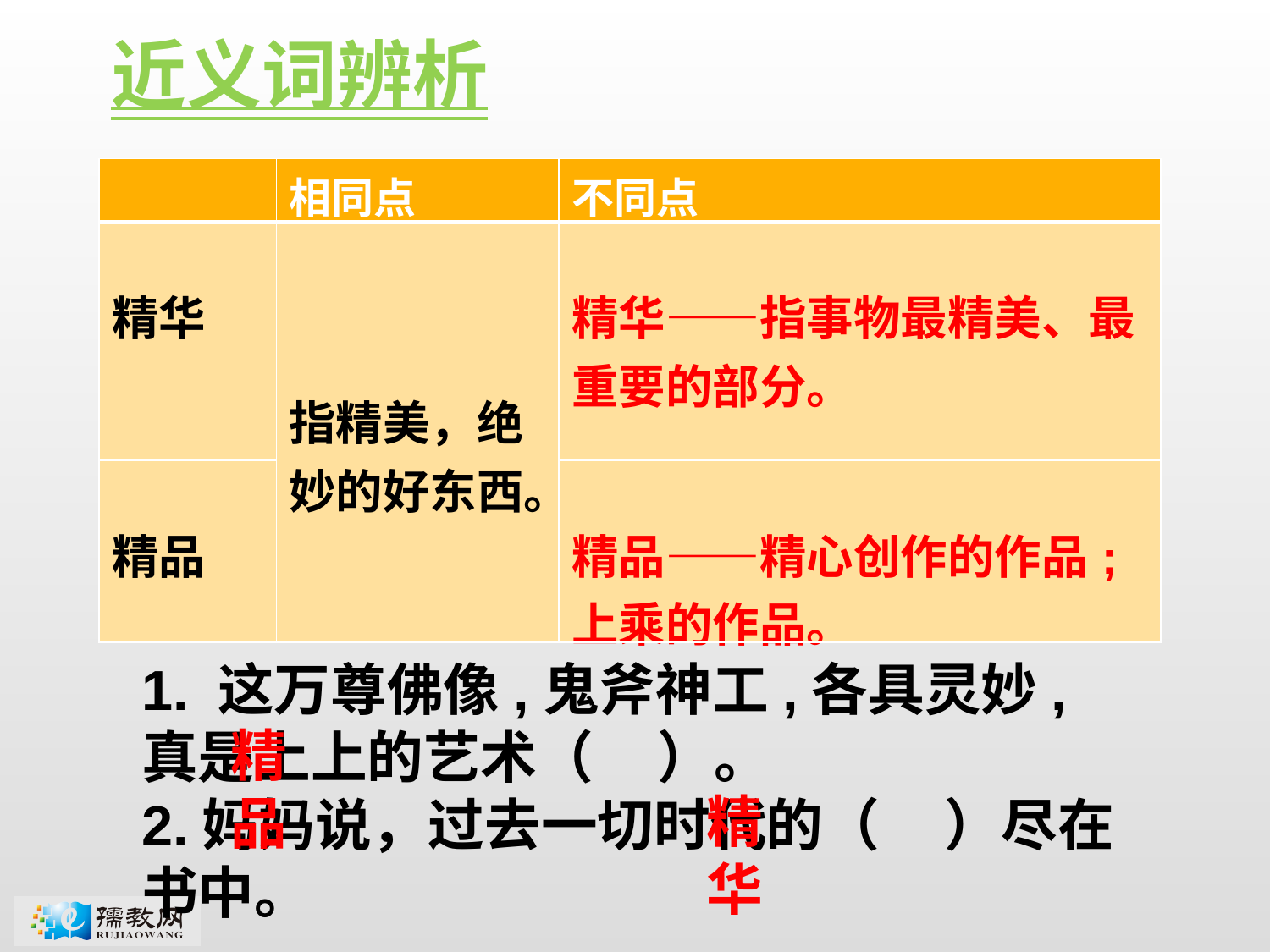

近义词辨析
|  | 相同点 | 不同点 |
| --- | --- | --- |
| 精华 | 指精美，绝妙的好东西。 | 精华——指事物最精美、最重要的部分。 |
| 精品 |  | 精品——精心创作的作品;上乘的作品。 |
1. 这万尊佛像,鬼斧神工,各具灵妙,真是上上的艺术（     ）。
2.妈妈说，过去一切时代的（     ）尽在书中。
精品

精华